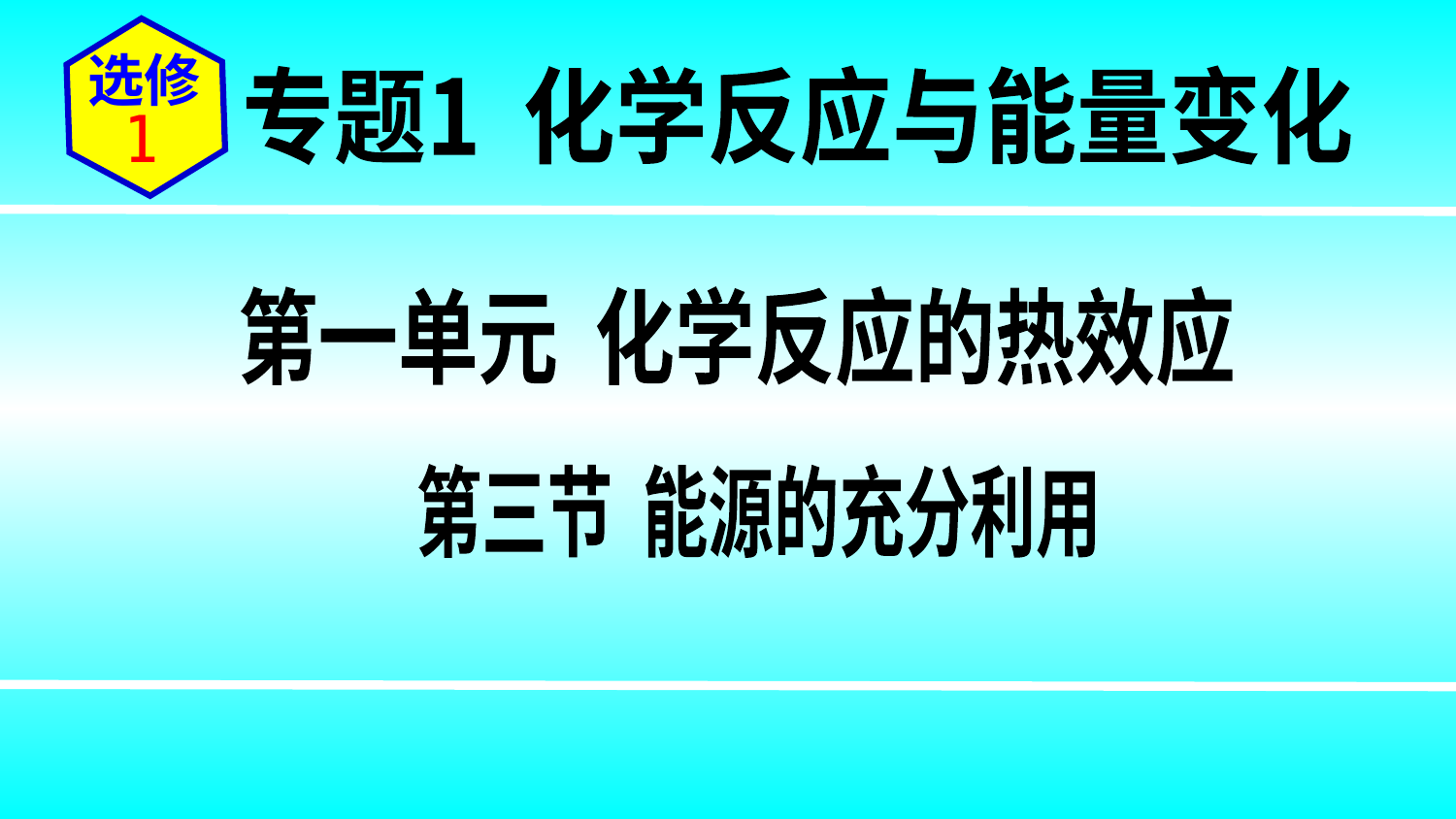

选修
1
专题1  化学反应与能量变化

第一单元  化学反应的热效应
第三节  能源的充分利用